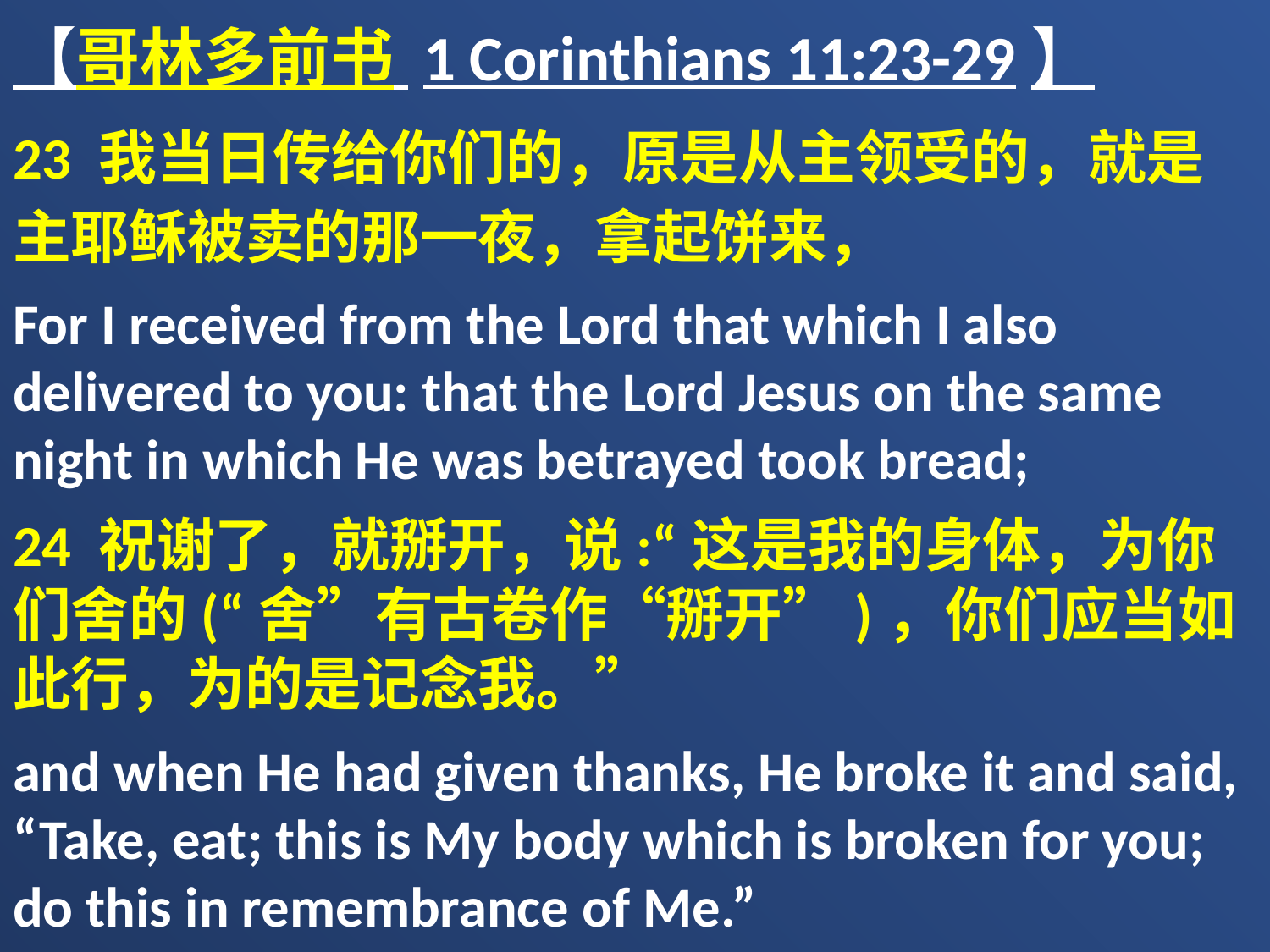

【哥林多前书 1 Corinthians 11:23-29】
23 我当日传给你们的，原是从主领受的，就是主耶稣被卖的那一夜，拿起饼来，
For I received from the Lord that which I also delivered to you: that the Lord Jesus on the same night in which He was betrayed took bread;
24 祝谢了，就掰开，说:“这是我的身体，为你们舍的(“舍”有古卷作“掰开”)，你们应当如此行，为的是记念我。”
and when He had given thanks, He broke it and said, “Take, eat; this is My body which is broken for you; do this in remembrance of Me.”